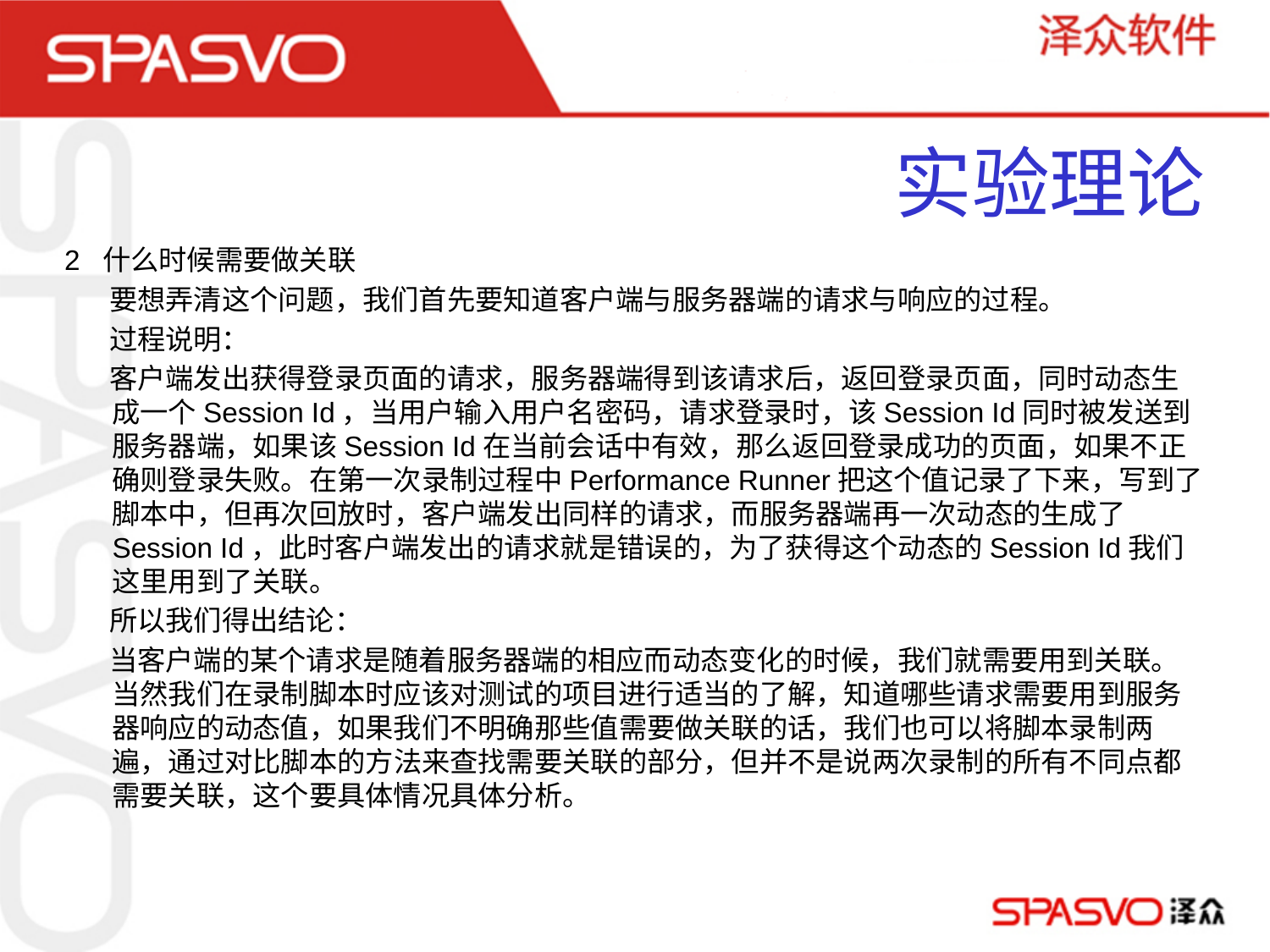

# 实验理论
2  什么时候需要做关联
      要想弄清这个问题，我们首先要知道客户端与服务器端的请求与响应的过程。
      过程说明：
      客户端发出获得登录页面的请求，服务器端得到该请求后，返回登录页面，同时动态生成一个Session Id，当用户输入用户名密码，请求登录时，该Session Id同时被发送到服务器端，如果该Session Id在当前会话中有效，那么返回登录成功的页面，如果不正确则登录失败。在第一次录制过程中Performance Runner把这个值记录了下来，写到了脚本中，但再次回放时，客户端发出同样的请求，而服务器端再一次动态的生成了Session Id，此时客户端发出的请求就是错误的，为了获得这个动态的Session Id我们这里用到了关联。
      所以我们得出结论：
      当客户端的某个请求是随着服务器端的相应而动态变化的时候，我们就需要用到关联。当然我们在录制脚本时应该对测试的项目进行适当的了解，知道哪些请求需要用到服务器响应的动态值，如果我们不明确那些值需要做关联的话，我们也可以将脚本录制两遍，通过对比脚本的方法来查找需要关联的部分，但并不是说两次录制的所有不同点都需要关联，这个要具体情况具体分析。